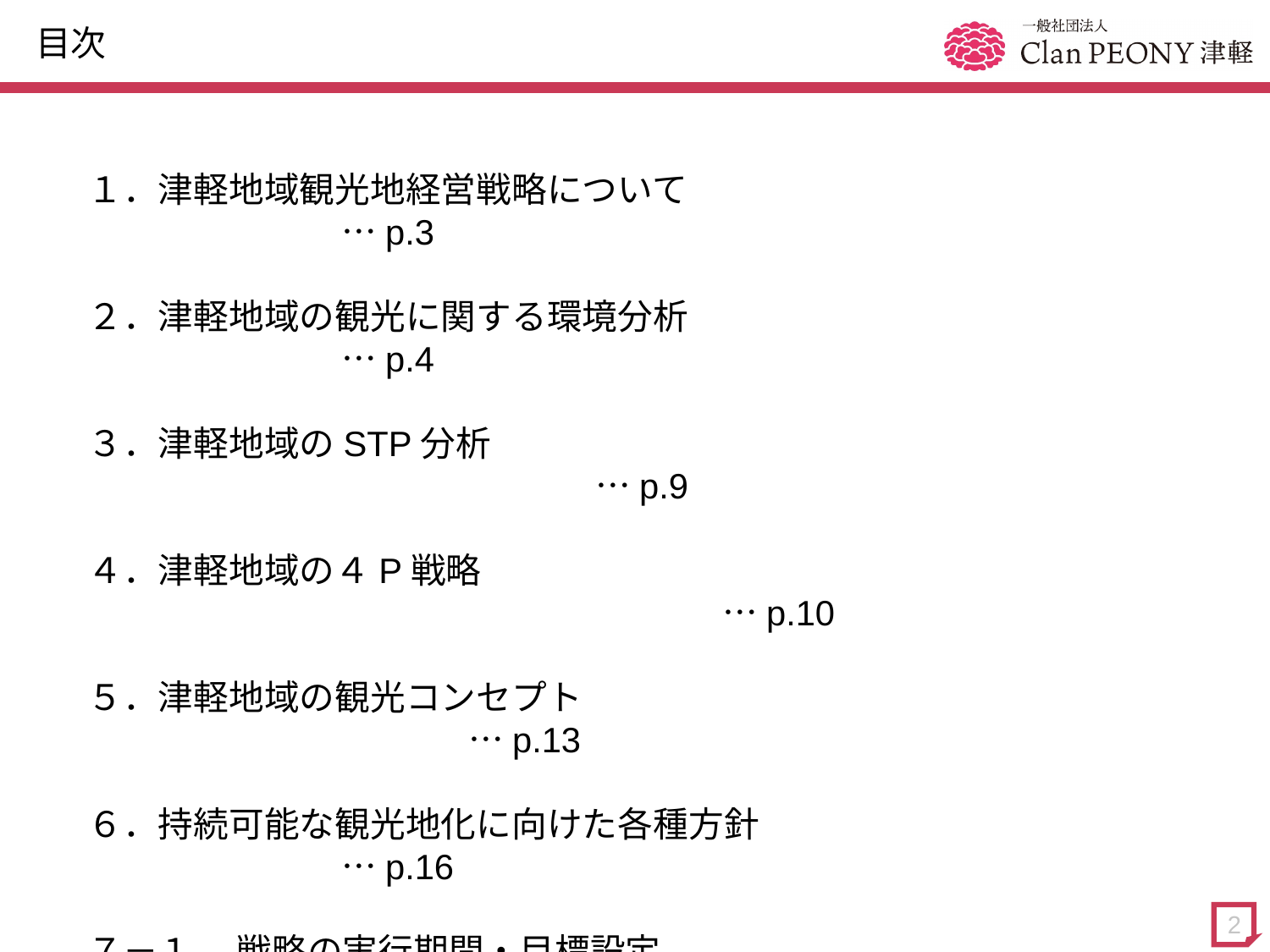

# 目次
１．津軽地域観光地経営戦略について						…p.3

２．津軽地域の観光に関する環境分析						…p.4

３．津軽地域のSTP分析									…p.9

４．津軽地域の４P戦略										…p.10

５．津軽地域の観光コンセプト								…p.13

６．持続可能な観光地化に向けた各種方針					…p.16

７－１ ．戦略の実行期間・目標設定						…p.22

７－２．目標達成に向けて取り組む施策					…p.23

８．戦略の推進体制										…p.31
2